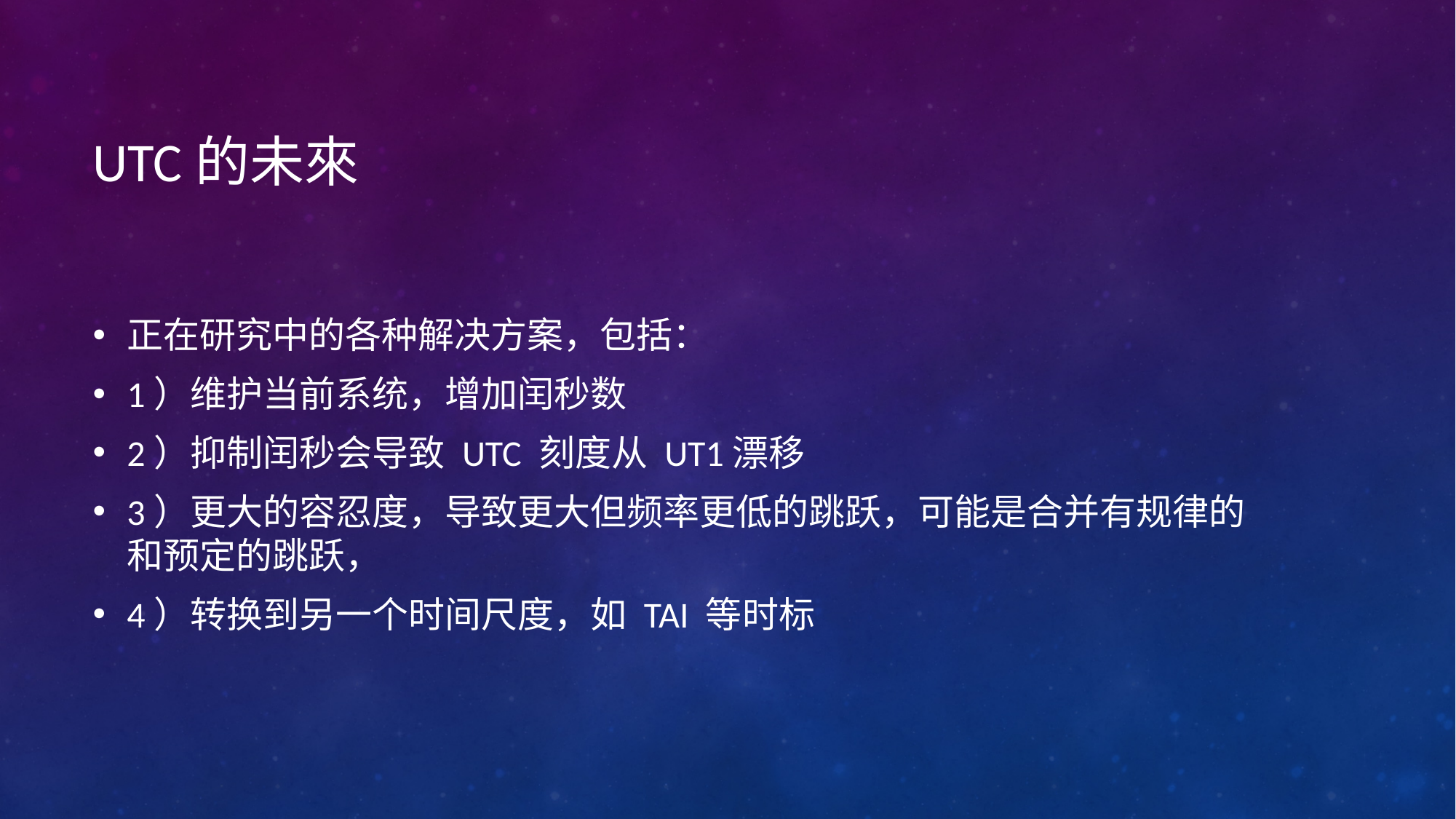

# UTC的未來
正在研究中的各种解决方案，包括：
1）维护当前系统，增加闰秒数
2）抑制闰秒会导致 UTC 刻度从 UT1漂移
3）更大的容忍度，导致更大但频率更低的跳跃，可能是合并有规律的和预定的跳跃，
4）转换到另一个时间尺度，如 TAI 等时标